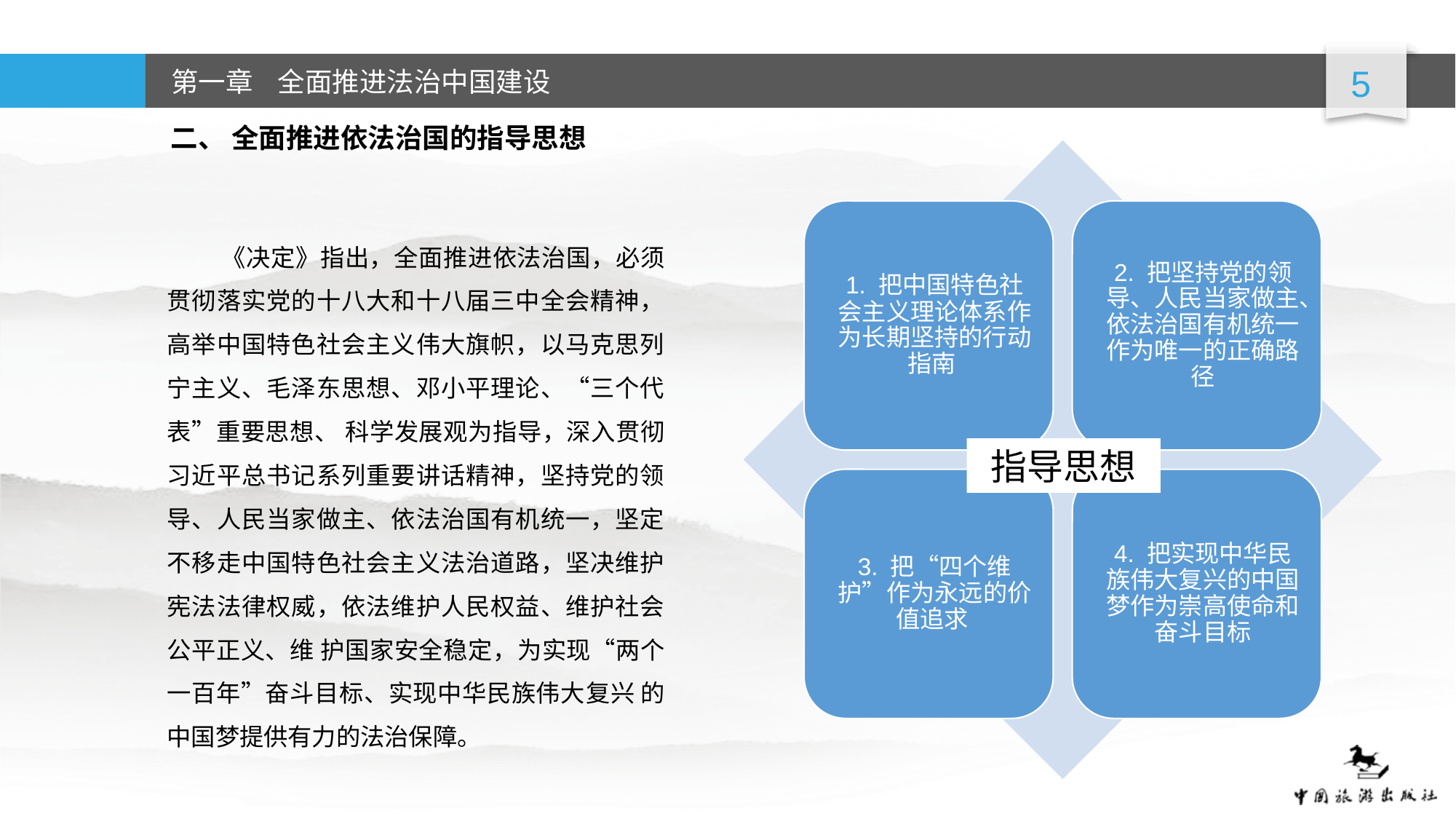

二、 全面推进依法治国的指导思想
1. 把中国特色社会主义理论体系作为长期坚持的行动指南
2. 把坚持党的领导、人民当家做主、依法治国有机统一作为唯一的正确路径
3. 把“四个维护”作为永远的价值追求
4. 把实现中华民族伟大复兴的中国梦作为崇高使命和奋斗目标
《决定》指出，全面推进依法治国，必须贯彻落实党的十八大和十八届三中全会精神，高举中国特色社会主义伟大旗帜，以马克思列宁主义、毛泽东思想、邓小平理论、“三个代表”重要思想、 科学发展观为指导，深入贯彻习近平总书记系列重要讲话精神，坚持党的领导、人民当家做主、依法治国有机统一，坚定不移走中国特色社会主义法治道路，坚决维护宪法法律权威，依法维护人民权益、维护社会公平正义、维 护国家安全稳定，为实现“两个一百年”奋斗目标、实现中华民族伟大复兴 的中国梦提供有力的法治保障。
指导思想